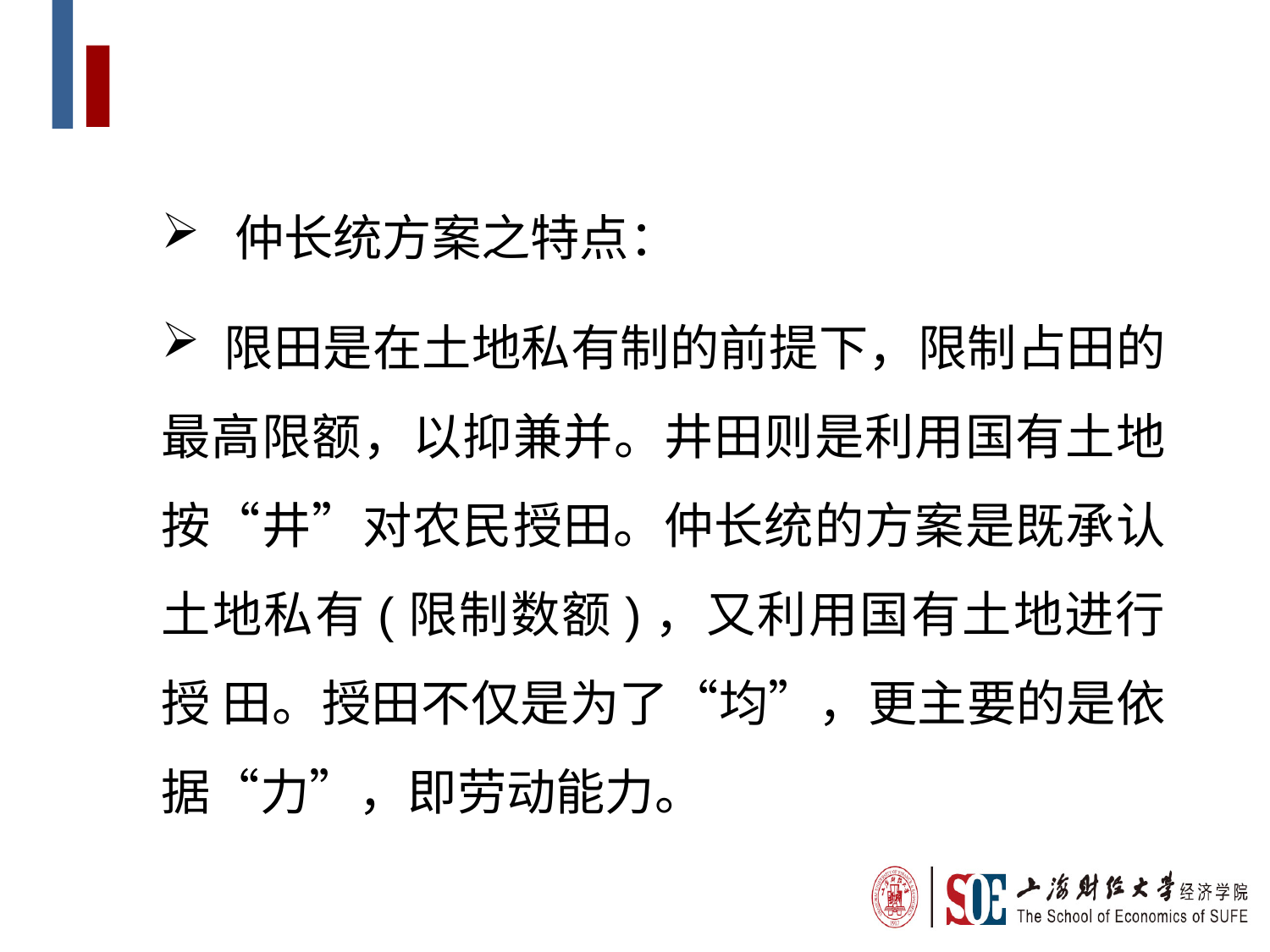

仲长统方案之特点：
 限田是在土地私有制的前提下，限制占田的最高限额，以抑兼并。井田则是利用国有土地按“井”对农民授田。仲长统的方案是既承认土地私有(限制数额)，又利用国有土地进行授 田。授田不仅是为了“均”，更主要的是依据“力”，即劳动能力。